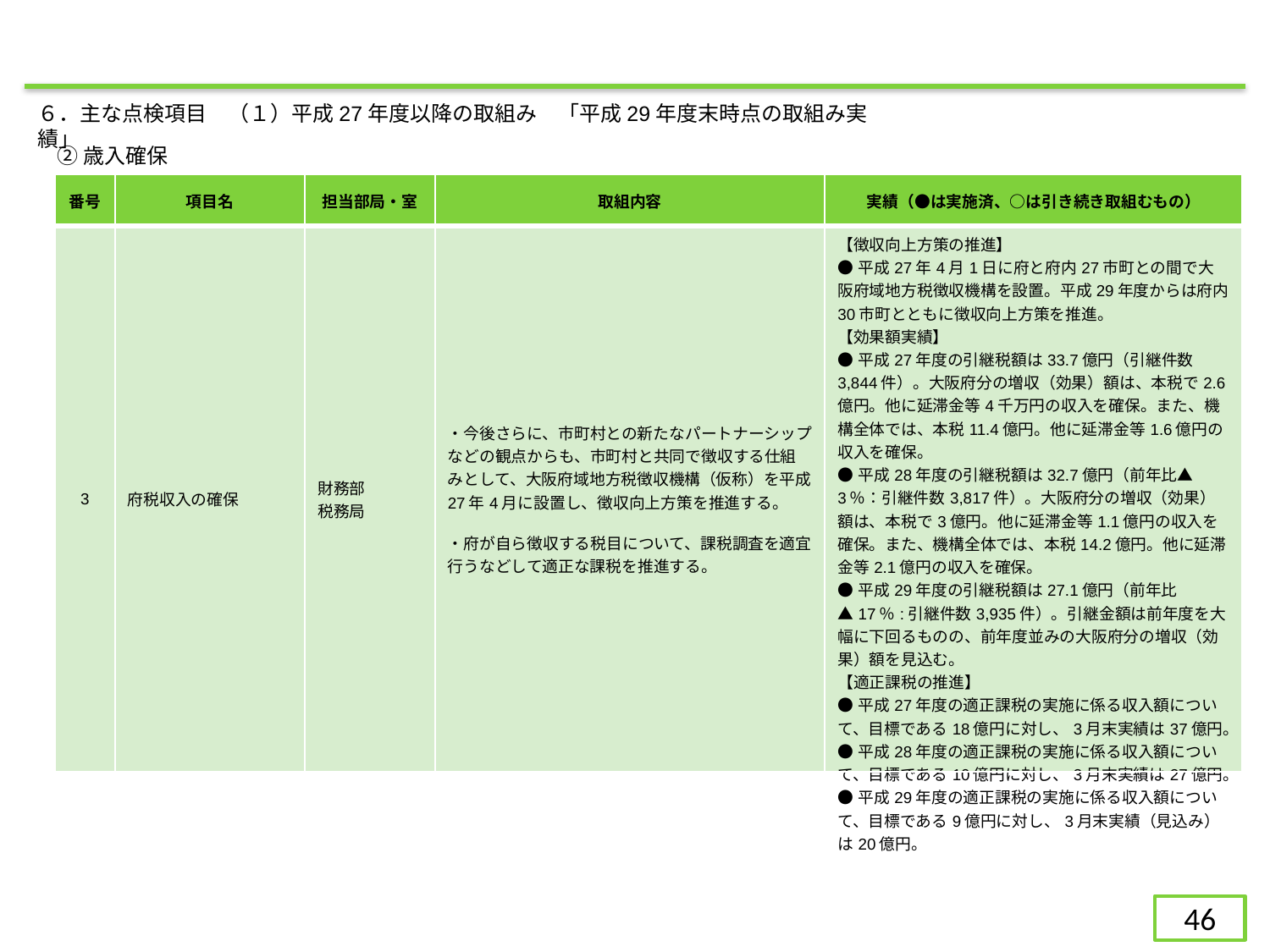

６．主な点検項目　（１）平成27年度以降の取組み　「平成29年度末時点の取組み実績」
②歳入確保
| 番号 | 項目名 | 担当部局・室 | 取組内容 | 実績（●は実施済、○は引き続き取組むもの） |
| --- | --- | --- | --- | --- |
| 3 | 府税収入の確保 | 財務部 税務局 | ・今後さらに、市町村との新たなパートナーシップなどの観点からも、市町村と共同で徴収する仕組みとして、大阪府域地方税徴収機構（仮称）を平成27年4月に設置し、徴収向上方策を推進する。 ・府が自ら徴収する税目について、課税調査を適宜行うなどして適正な課税を推進する。 | 【徴収向上方策の推進】 ●平成27年4月1日に府と府内27市町との間で大阪府域地方税徴収機構を設置。平成29年度からは府内30市町とともに徴収向上方策を推進。 【効果額実績】 ●平成27年度の引継税額は33.7億円（引継件数3,844件）。大阪府分の増収（効果）額は、本税で2.6億円。他に延滞金等4千万円の収入を確保。また、機構全体では、本税11.4億円。他に延滞金等1.6億円の収入を確保。 ●平成28年度の引継税額は32.7億円（前年比▲3％：引継件数3,817件）。大阪府分の増収（効果）額は、本税で3億円。他に延滞金等1.1億円の収入を確保。また、機構全体では、本税14.2億円。他に延滞金等2.1億円の収入を確保。 ●平成29年度の引継税額は27.1億円（前年比▲17％:引継件数3,935件）。引継金額は前年度を大幅に下回るものの、前年度並みの大阪府分の増収（効果）額を見込む。 【適正課税の推進】 ●平成27年度の適正課税の実施に係る収入額について、目標である18億円に対し、3月末実績は37億円。 ●平成28年度の適正課税の実施に係る収入額について、目標である10億円に対し、3月末実績は27億円。 ●平成29年度の適正課税の実施に係る収入額について、目標である9億円に対し、3月末実績（見込み）は20億円。 |
46